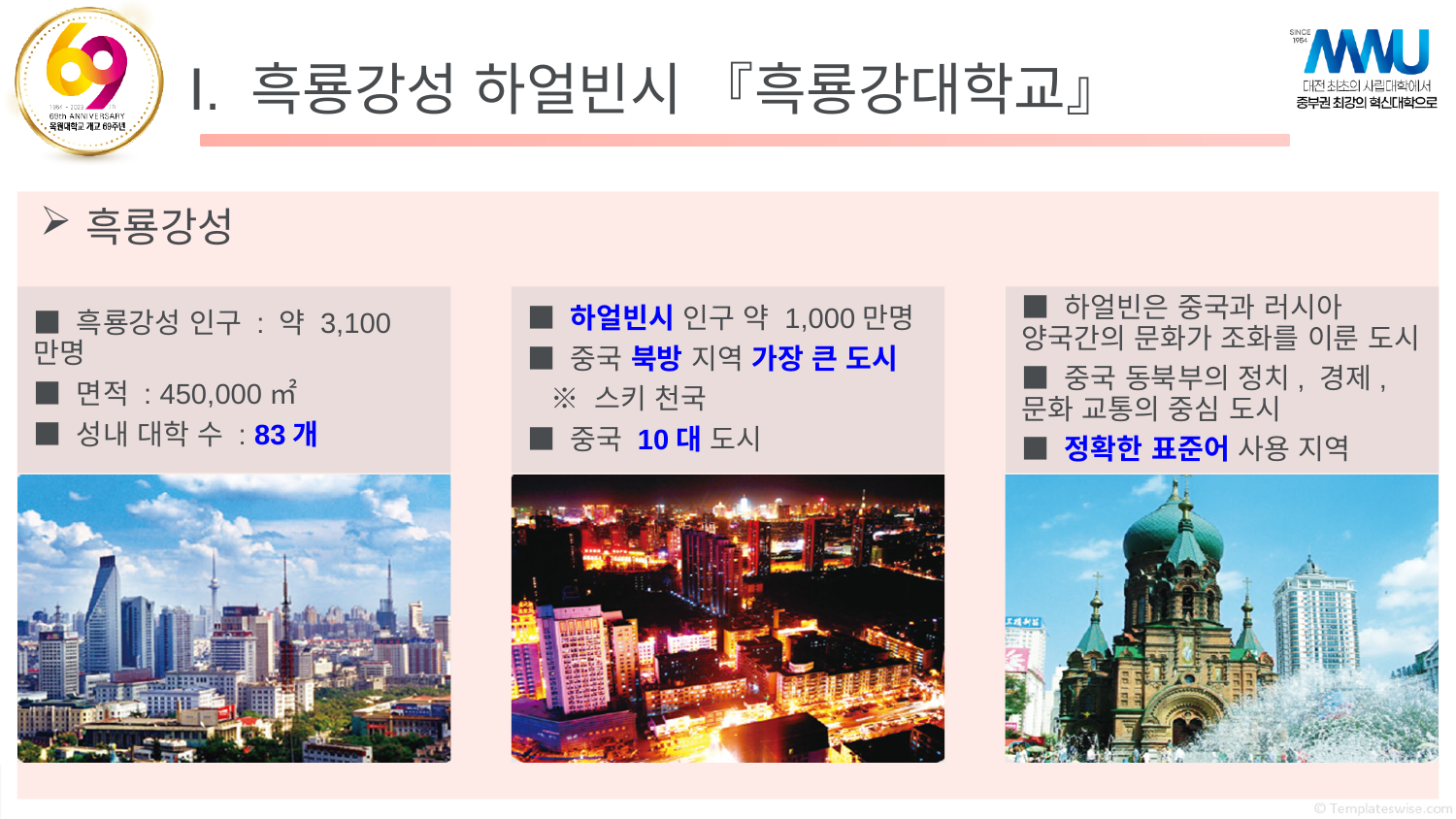

# Ⅰ. 흑룡강성 하얼빈시 『흑룡강대학교』

흑룡강성

■ 흑룡강성 인구 : 약 3,100만명
■ 면적 : 450,000㎡
■ 성내 대학 수 : 83개

■ 하얼빈시 인구 약 1,000만명
■ 중국 북방 지역 가장 큰 도시
   ※ 스키 천국
■ 중국 10대 도시

■ 하얼빈은 중국과 러시아 양국간의 문화가 조화를 이룬 도시
■ 중국 동북부의 정치, 경제, 문화 교통의 중심 도시
■ 정확한 표준어 사용 지역